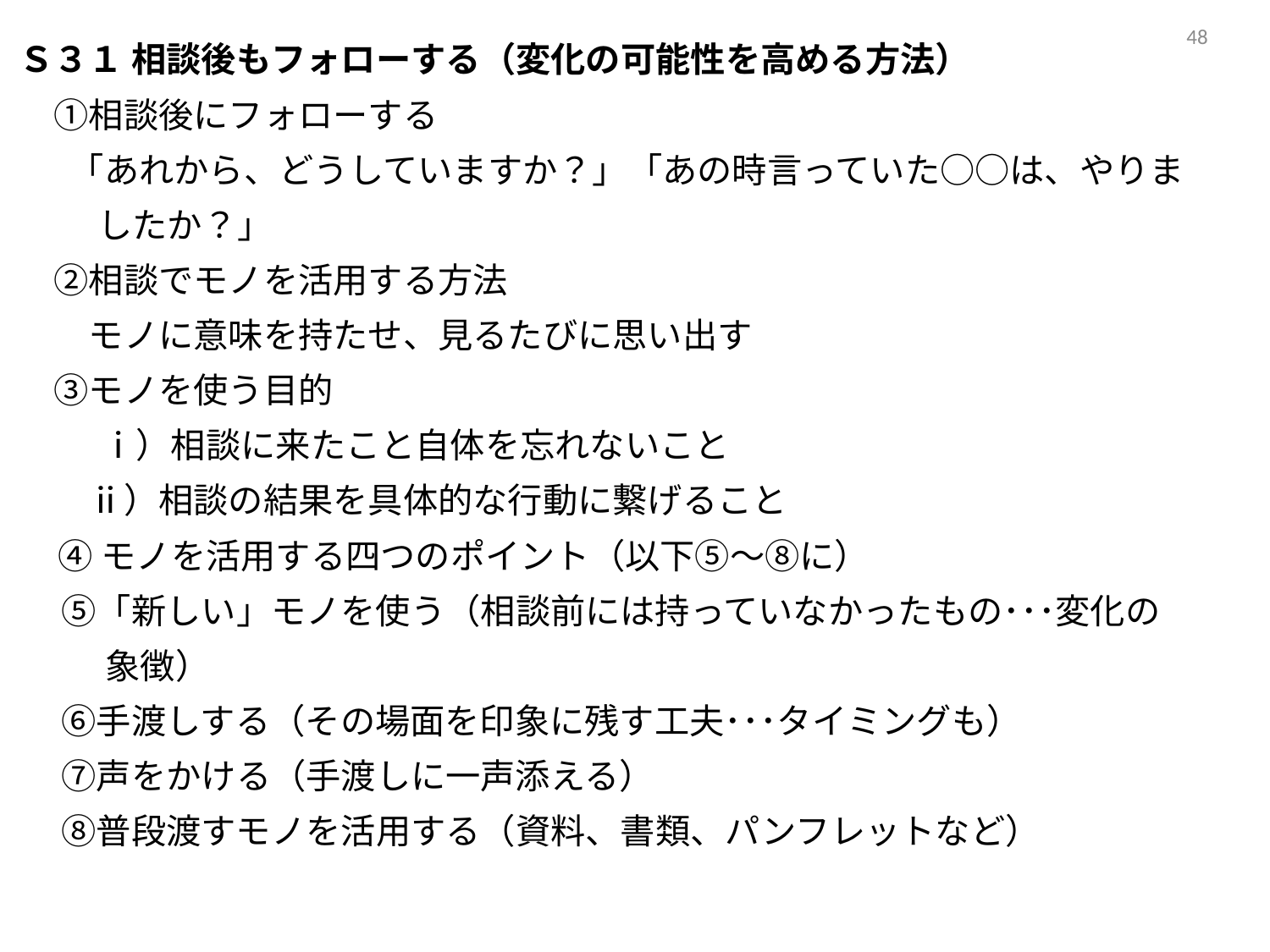

48
Ｓ３１ 相談後もフォローする（変化の可能性を高める方法）
　①相談後にフォローする
　  「あれから、どうしていますか？」「あの時言っていた○○は、やりま
         したか？」
　②相談でモノを活用する方法
　　モノに意味を持たせ、見るたびに思い出す
　③モノを使う目的
    　 ⅰ）相談に来たこと自体を忘れないこと
　　ⅱ）相談の結果を具体的な行動に繋げること
     ④モノを活用する四つのポイント（以下⑤～⑧に）
　 ⑤「新しい」モノを使う（相談前には持っていなかったもの･･･変化の
          象徴）
　 ⑥手渡しする（その場面を印象に残す工夫･･･タイミングも）
　 ⑦声をかける（手渡しに一声添える）
　 ⑧普段渡すモノを活用する（資料、書類、パンフレットなど）